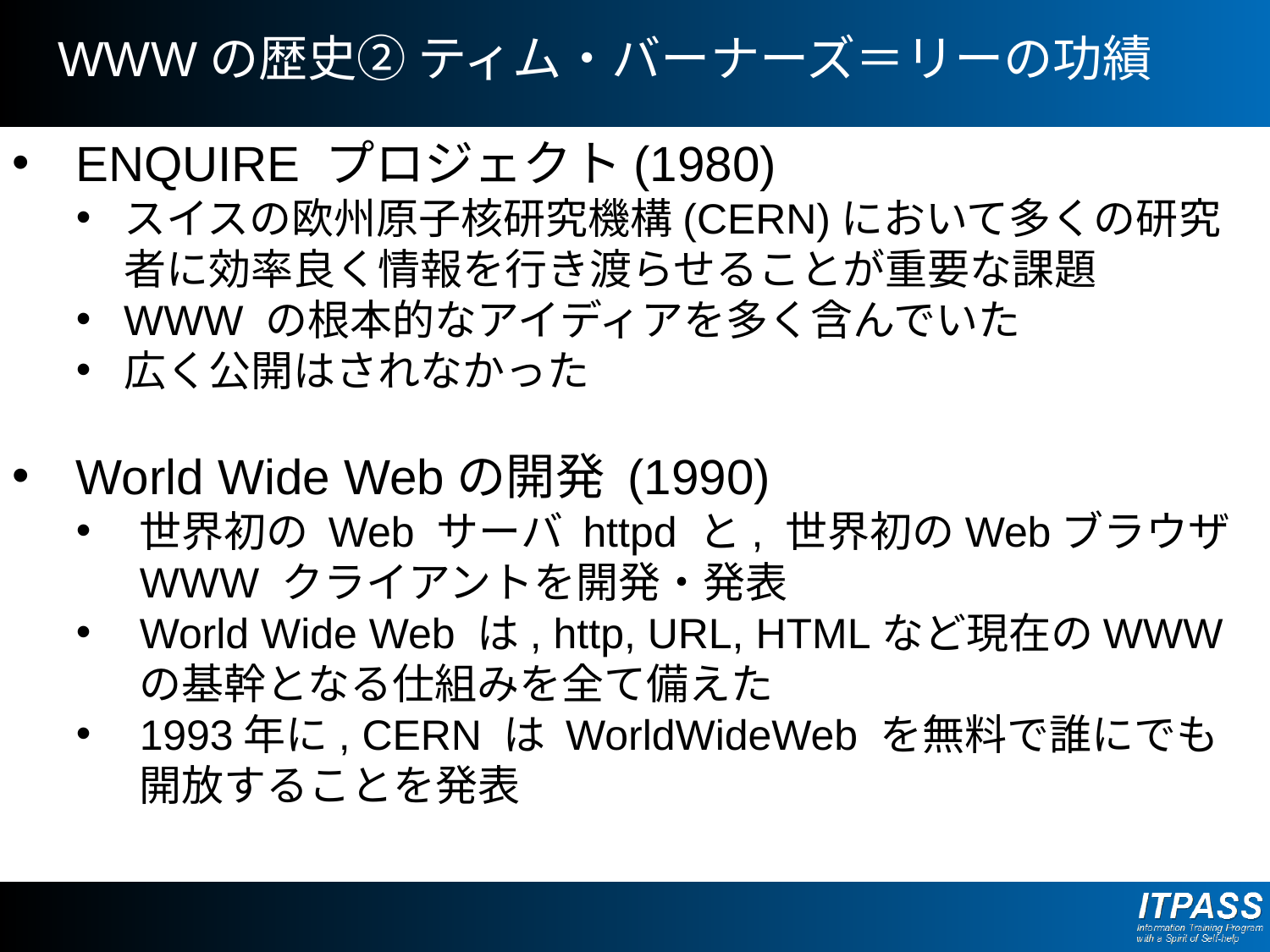

# WWWの歴史② ティム・バーナーズ＝リーの功績
ENQUIRE プロジェクト(1980)
スイスの欧州原子核研究機構(CERN)において多くの研究者に効率良く情報を行き渡らせることが重要な課題
WWW の根本的なアイディアを多く含んでいた
広く公開はされなかった

World Wide Webの開発 (1990)
世界初の Web サーバ httpd と, 世界初のWebブラウザ WWW クライアントを開発・発表
World Wide Web は, http, URL, HTMLなど現在のWWWの基幹となる仕組みを全て備えた
1993年に, CERN は WorldWideWeb を無料で誰にでも開放することを発表